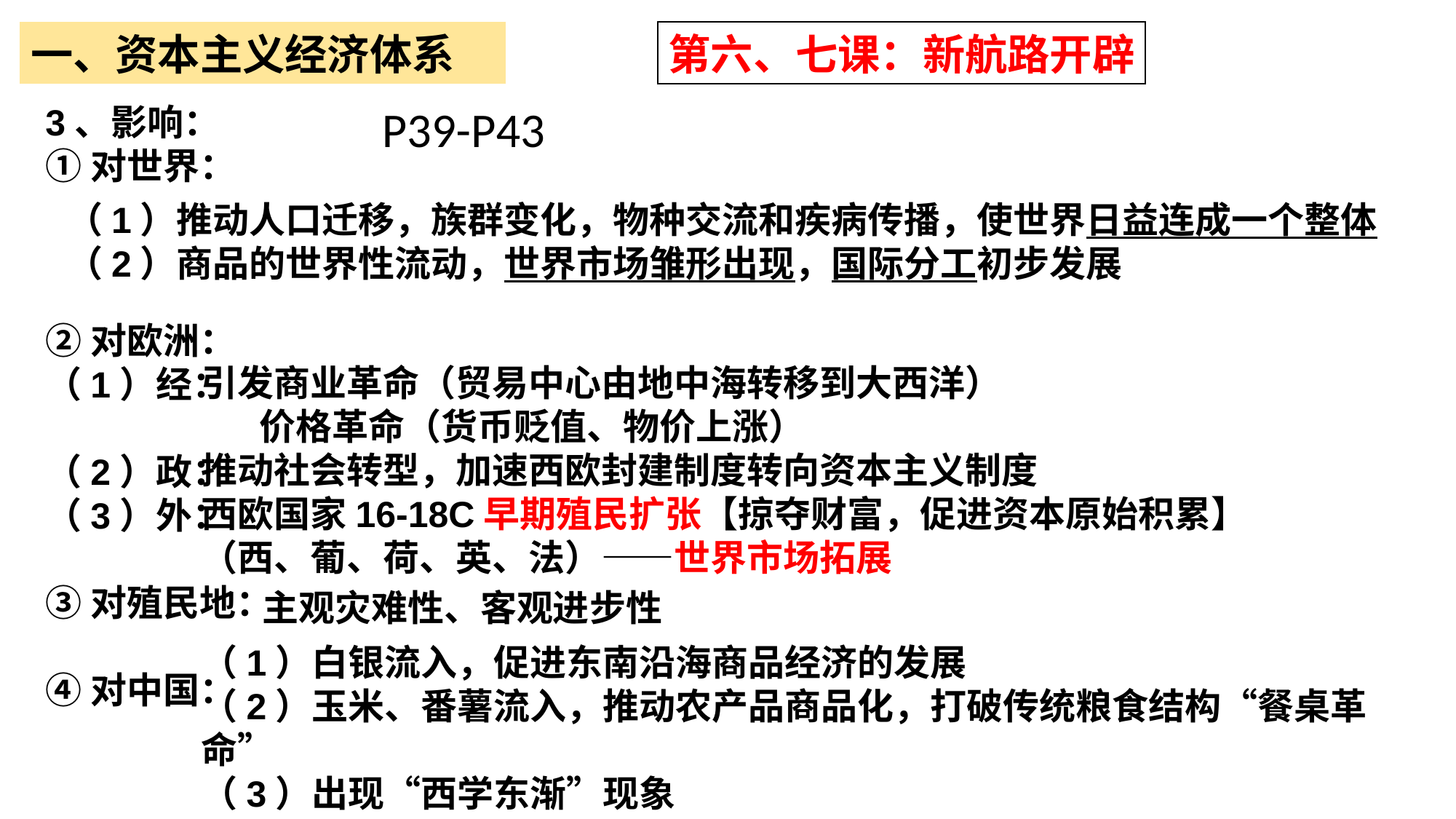

一、资本主义经济体系
第六、七课：新航路开辟
3、影响：
①对世界：

②对欧洲：
（1）经：

（2）政：
（3）外：

③对殖民地：

④对中国：
P39-P43
（1）推动人口迁移，族群变化，物种交流和疾病传播，使世界日益连成一个整体
（2）商品的世界性流动，世界市场雏形出现，国际分工初步发展
引发商业革命（贸易中心由地中海转移到大西洋）
      价格革命（货币贬值、物价上涨）
推动社会转型，加速西欧封建制度转向资本主义制度
西欧国家16-18C早期殖民扩张【掠夺财富，促进资本原始积累】
（西、葡、荷、英、法）——世界市场拓展
主观灾难性、客观进步性
（1）白银流入，促进东南沿海商品经济的发展
（2）玉米、番薯流入，推动农产品商品化，打破传统粮食结构“餐桌革命”
（3）出现“西学东渐”现象